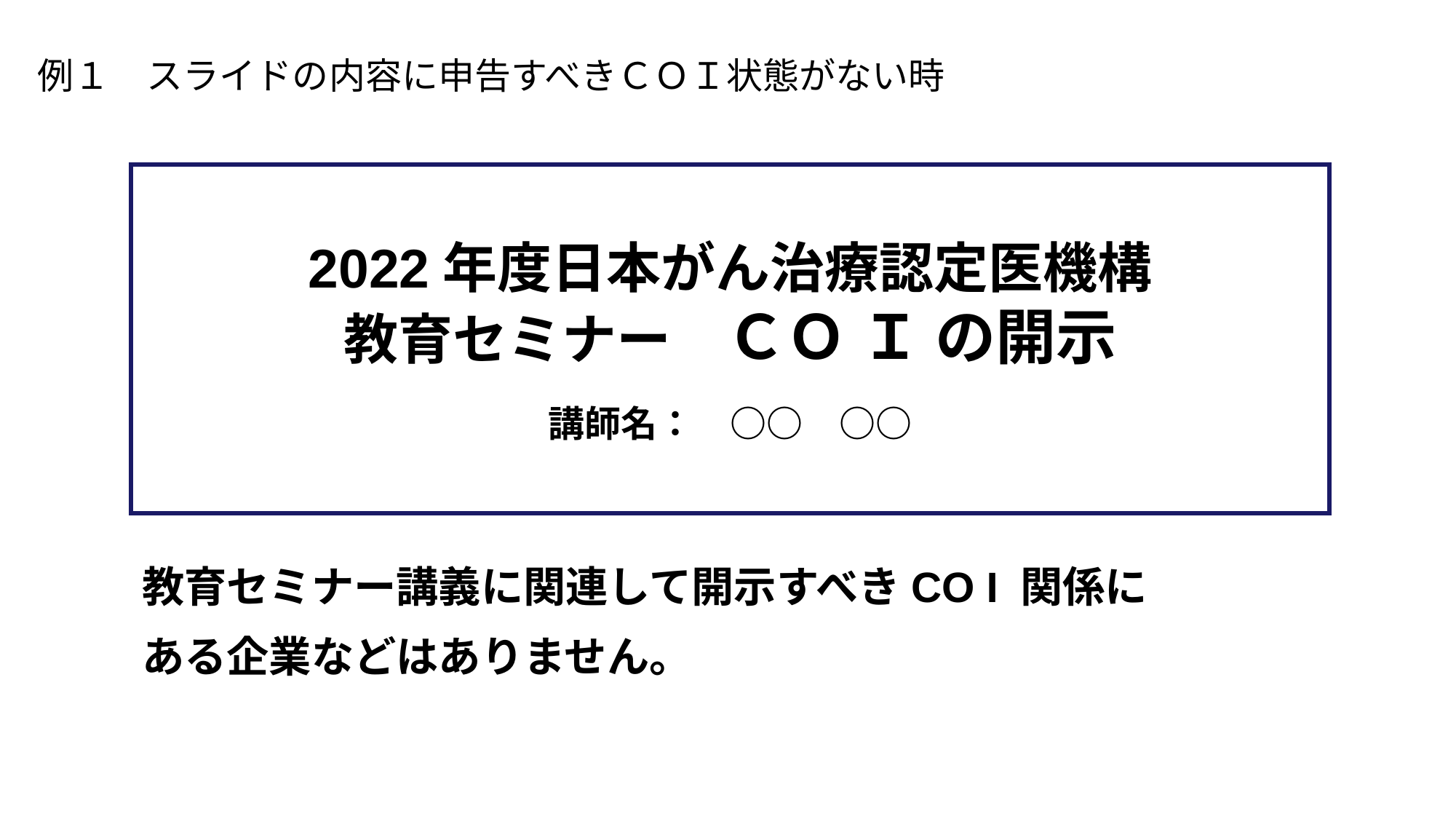

例１　スライドの内容に申告すべきＣＯＩ状態がない時
# 2022年度日本がん治療認定医機構 教育セミナー　ＣＯ Ｉ の開示 　 講師名：　○○　○○
教育セミナー講義に関連して開示すべきCO I 関係に
ある企業などはありません。